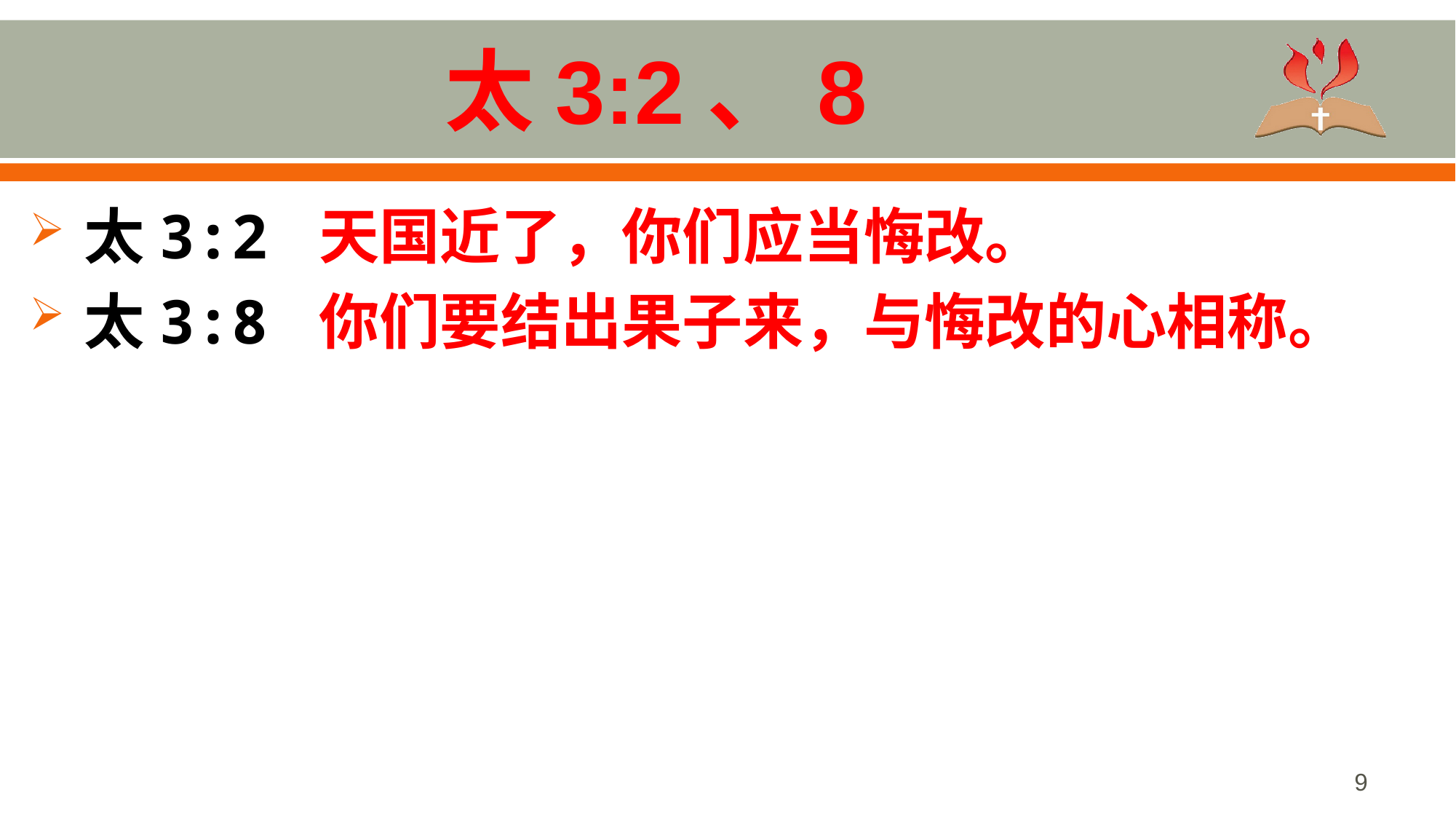

# 太3:2、8
太3:2 天国近了，你们应当悔改。
太3:8 你们要结出果子来，与悔改的心相称。
9